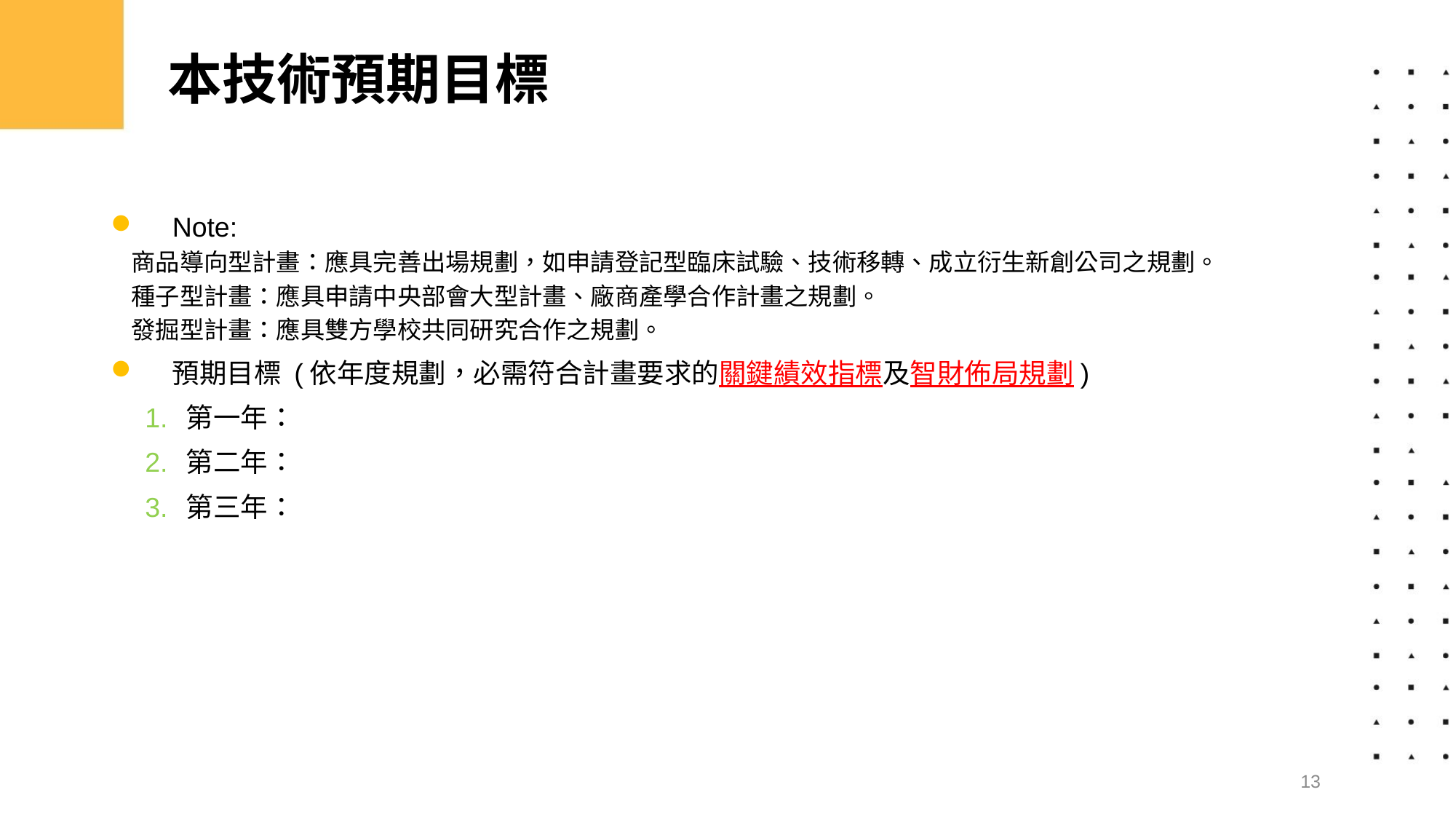

# 本技術預期目標
Note:
商品導向型計畫：應具完善出場規劃，如申請登記型臨床試驗、技術移轉、成立衍生新創公司之規劃。
種子型計畫：應具申請中央部會大型計畫、廠商產學合作計畫之規劃。
發掘型計畫：應具雙方學校共同研究合作之規劃。
預期目標 (依年度規劃，必需符合計畫要求的關鍵績效指標及智財佈局規劃)
第一年：
第二年：
第三年：
13